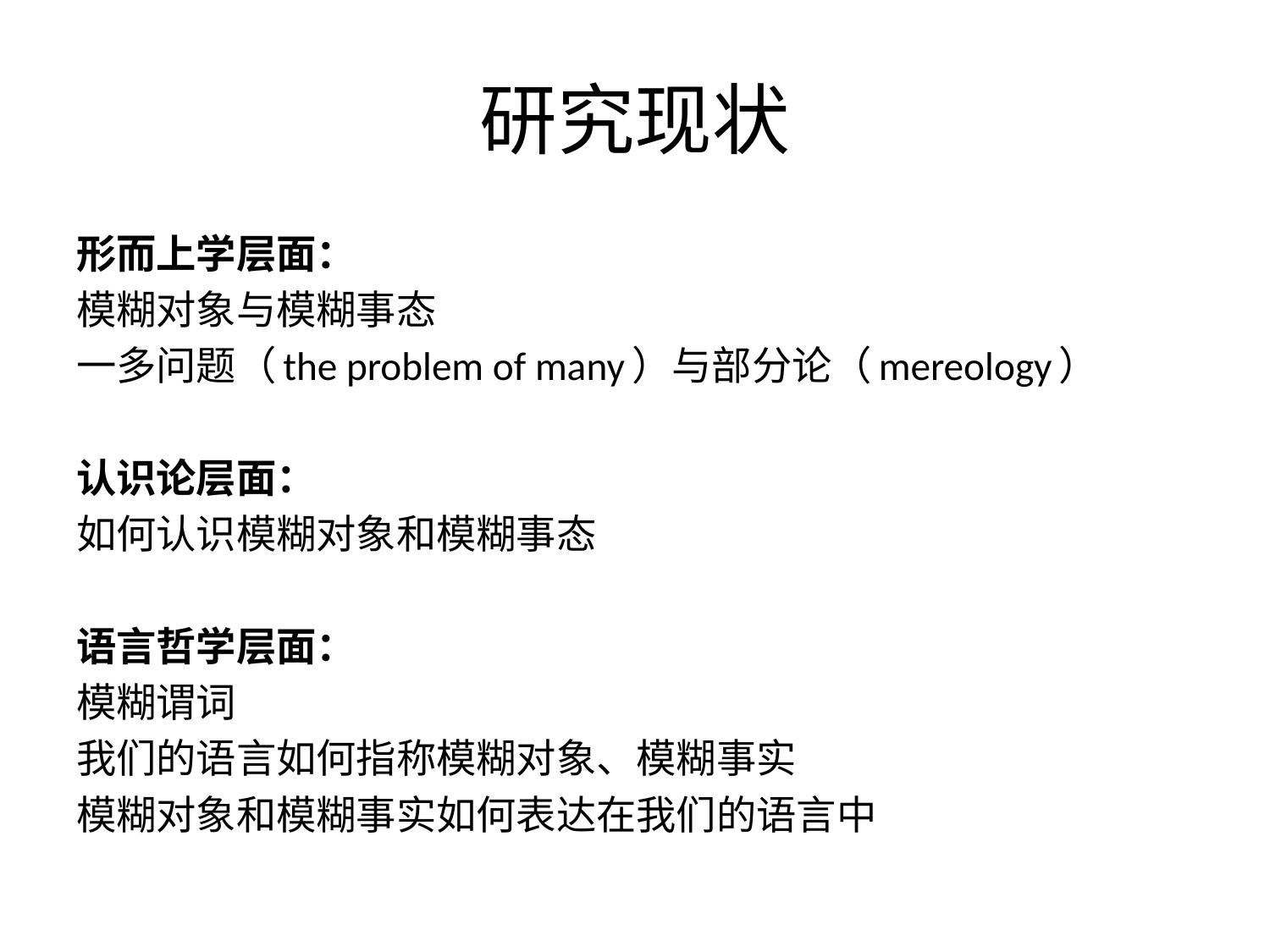

# 研究现状
形而上学层面：
模糊对象与模糊事态
一多问题（the problem of many）与部分论（mereology）

认识论层面：
如何认识模糊对象和模糊事态

语言哲学层面：
模糊谓词
我们的语言如何指称模糊对象、模糊事实
模糊对象和模糊事实如何表达在我们的语言中